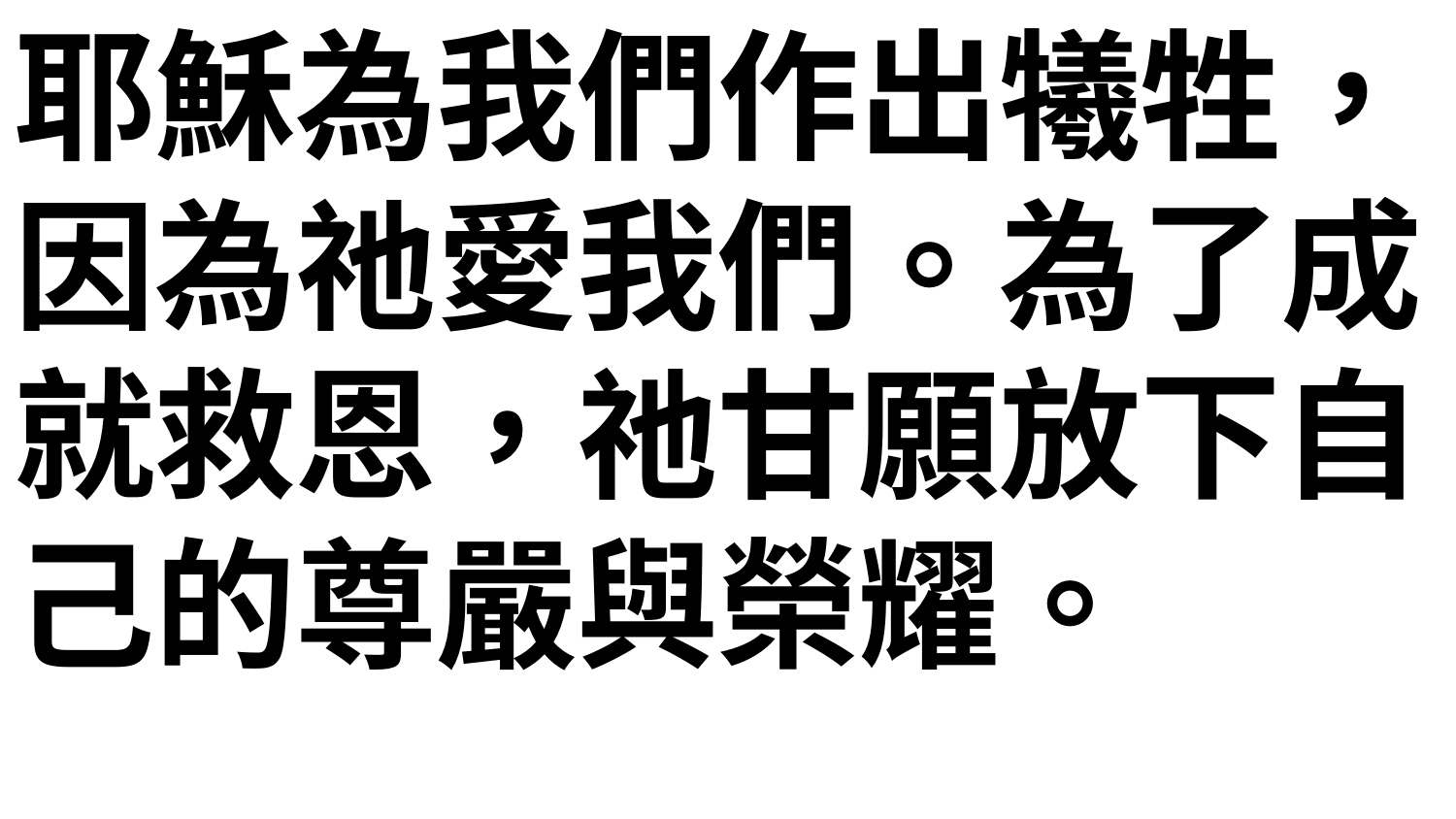

耶穌為我們作出犧牲，因為祂愛我們。為了成就救恩，祂甘願放下自己的尊嚴與榮耀。